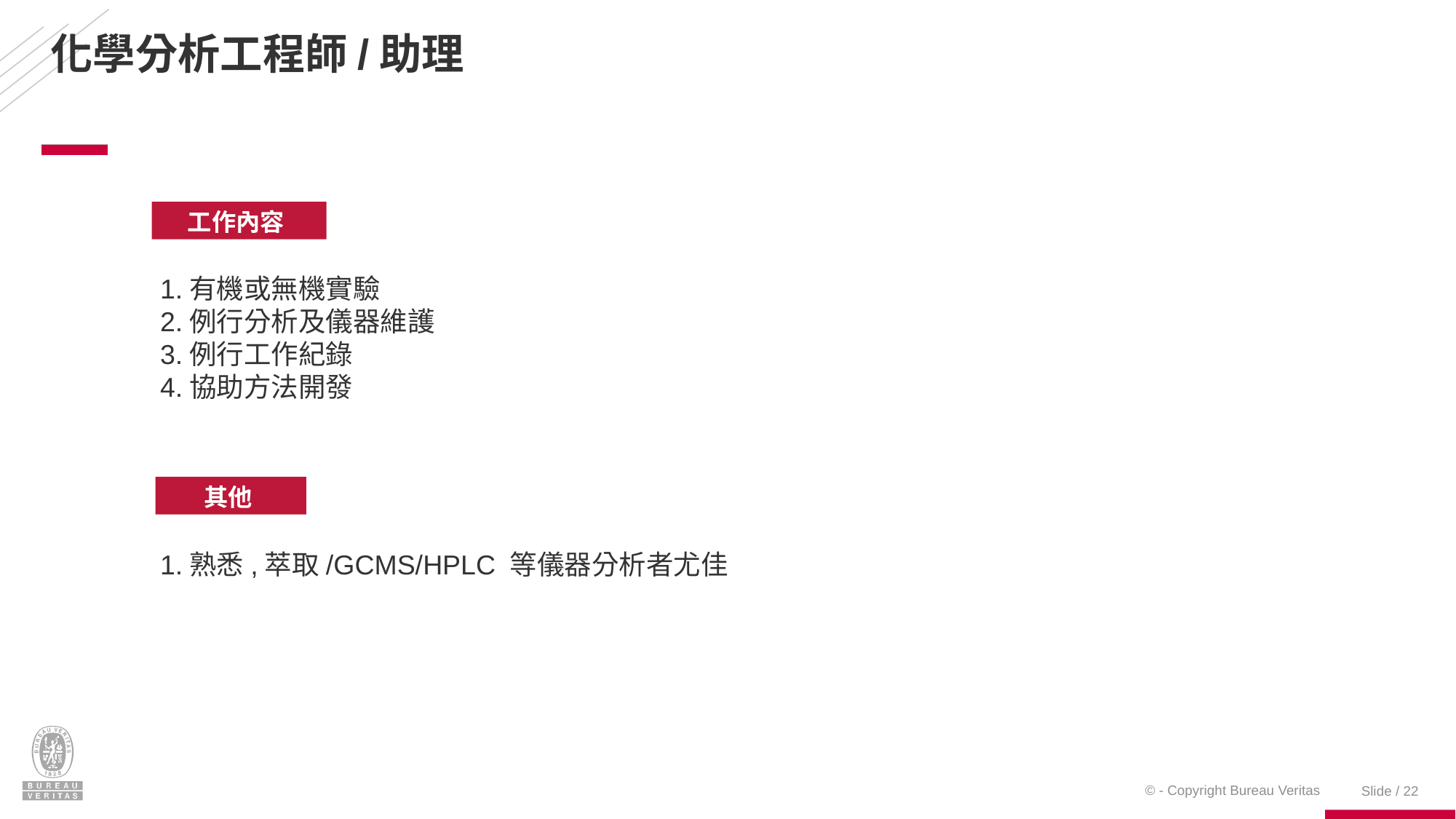

# 化學分析工程師/助理

工作內容
1.有機或無機實驗
2.例行分析及儀器維護
3.例行工作紀錄
4.協助方法開發

其他
1.熟悉,萃取/GCMS/HPLC 等儀器分析者尤佳
Physical Testing Lab
Slide / 22